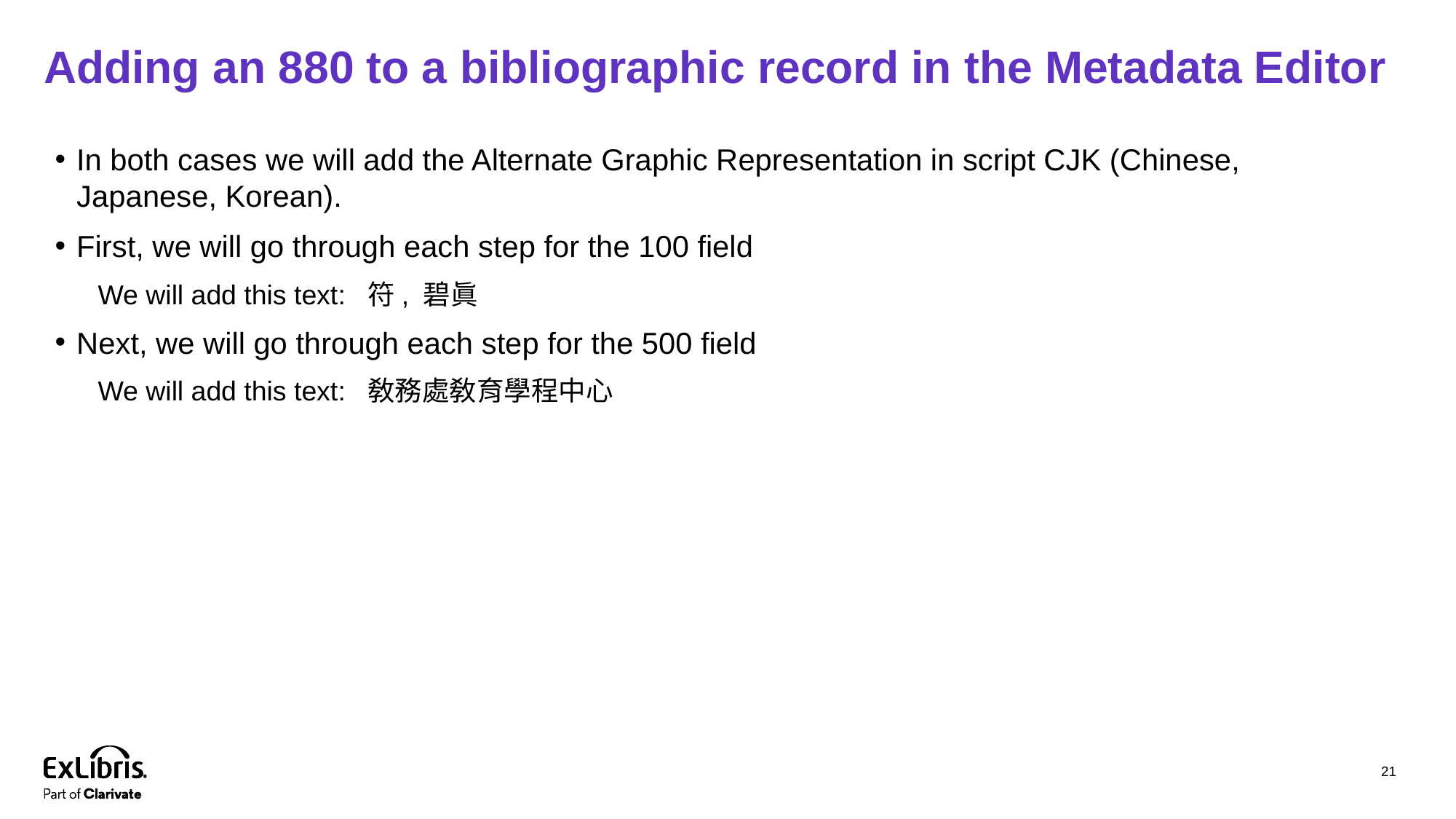

# Adding an 880 to a bibliographic record in the Metadata Editor
In both cases we will add the Alternate Graphic Representation in script CJK (Chinese, Japanese, Korean).
First, we will go through each step for the 100 field
We will add this text:  符, 碧眞
Next, we will go through each step for the 500 field
We will add this text:  敎務處敎育學程中心

21